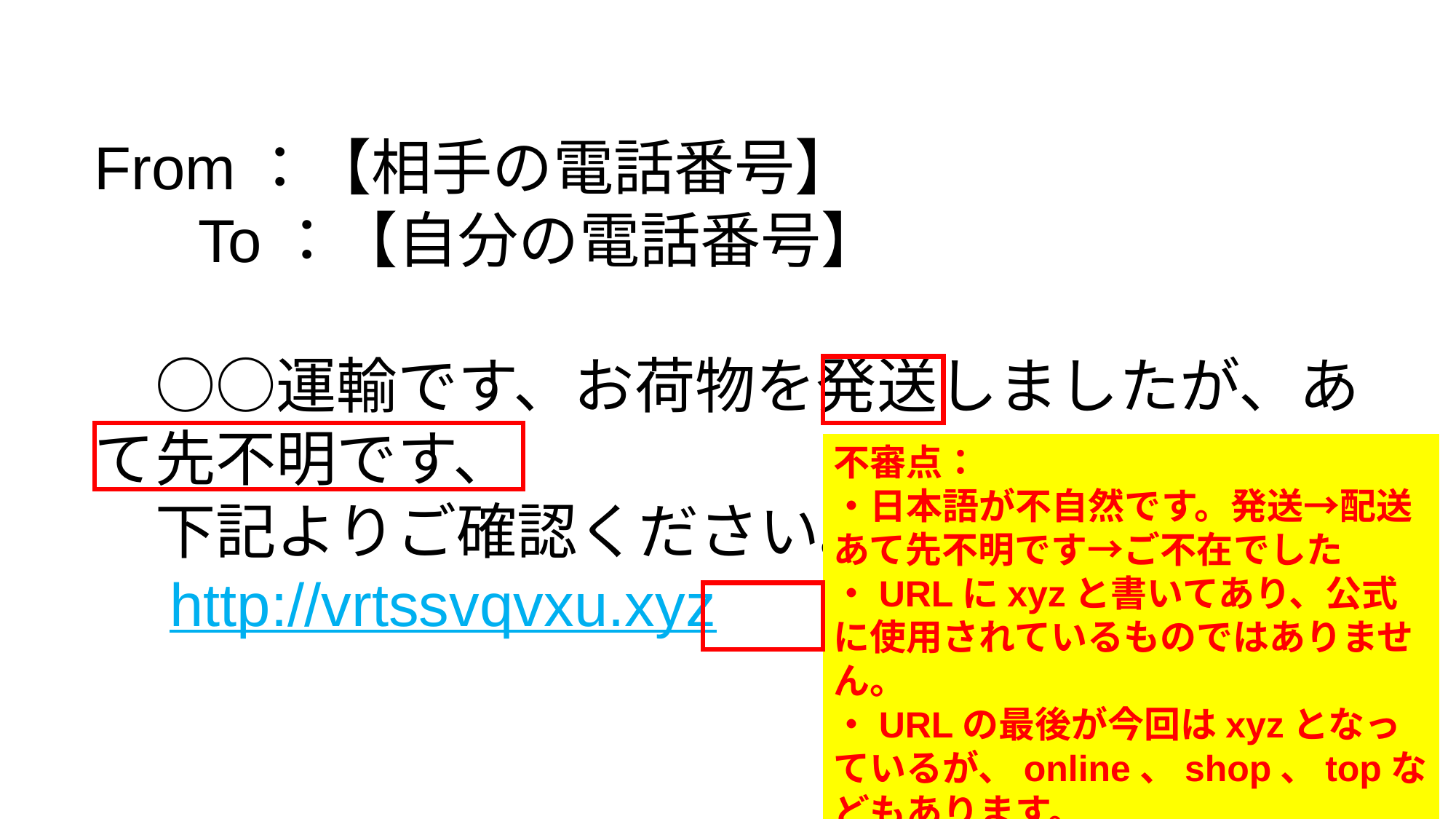

From：【相手の電話番号】
 　To：【自分の電話番号】

　○○運輸です、お荷物を発送しましたが、あて先不明です、
　下記よりご確認ください。
　http://vrtssvqvxu.xyz

不審点：
・日本語が不自然です。発送→配送
あて先不明です→ご不在でした
・URLにxyzと書いてあり、公式に使用されているものではありません。
・URLの最後が今回はxyzとなっているが、online、shop、topなどもあります。